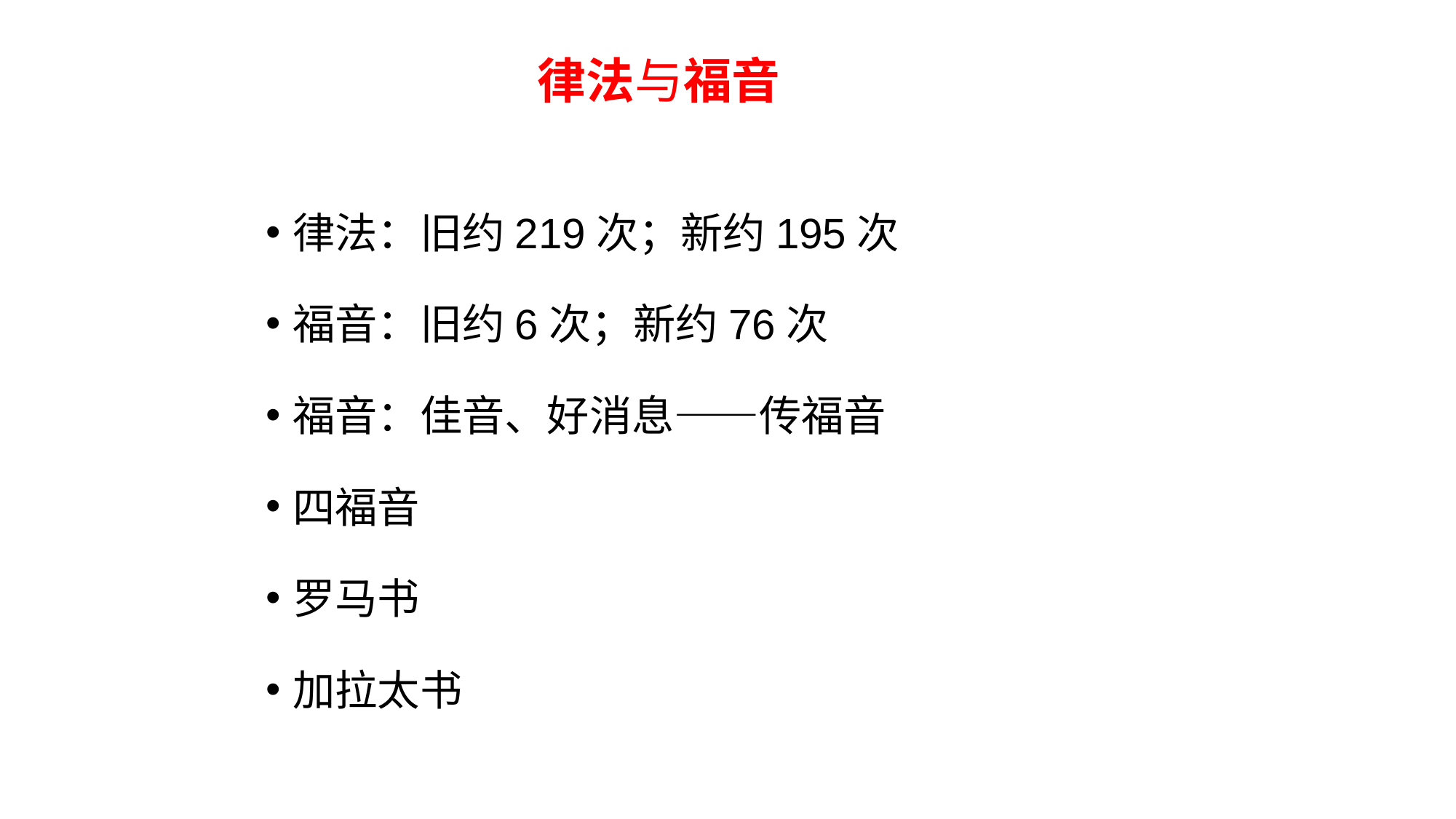

律法与福音

律法：旧约219次；新约195次
福音：旧约6次；新约76次
福音：佳音、好消息——传福音
四福音
罗马书
加拉太书